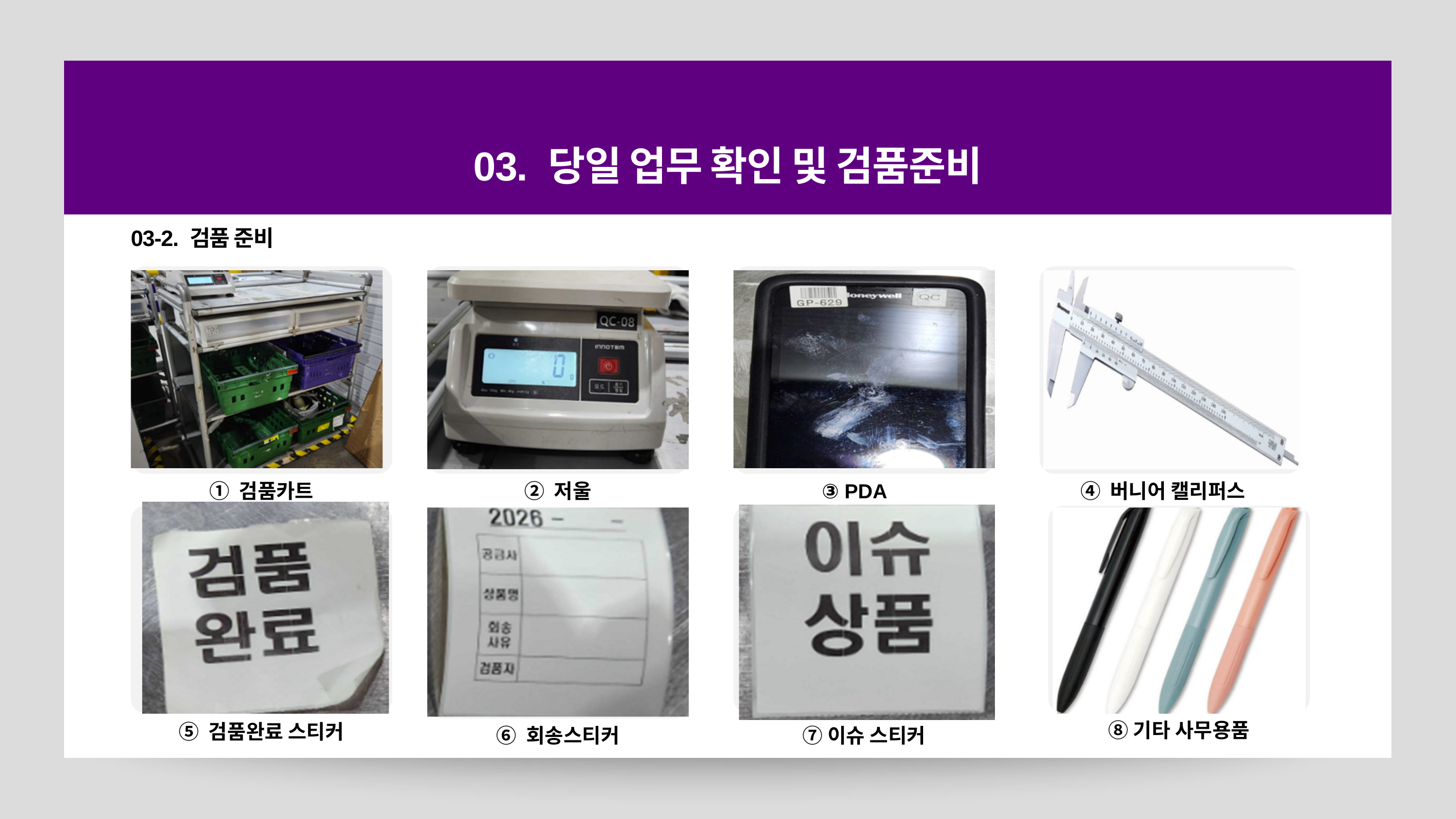

03. 당일 업무 확인 및 검품준비
03-2. 검품 준비

① 검품카트
② 저울
③ PDA
④ 버니어 캘리퍼스

⑧기타 사무용품
⑤ 검품완료 스티커
⑥ 회송스티커
⑦이슈 스티커